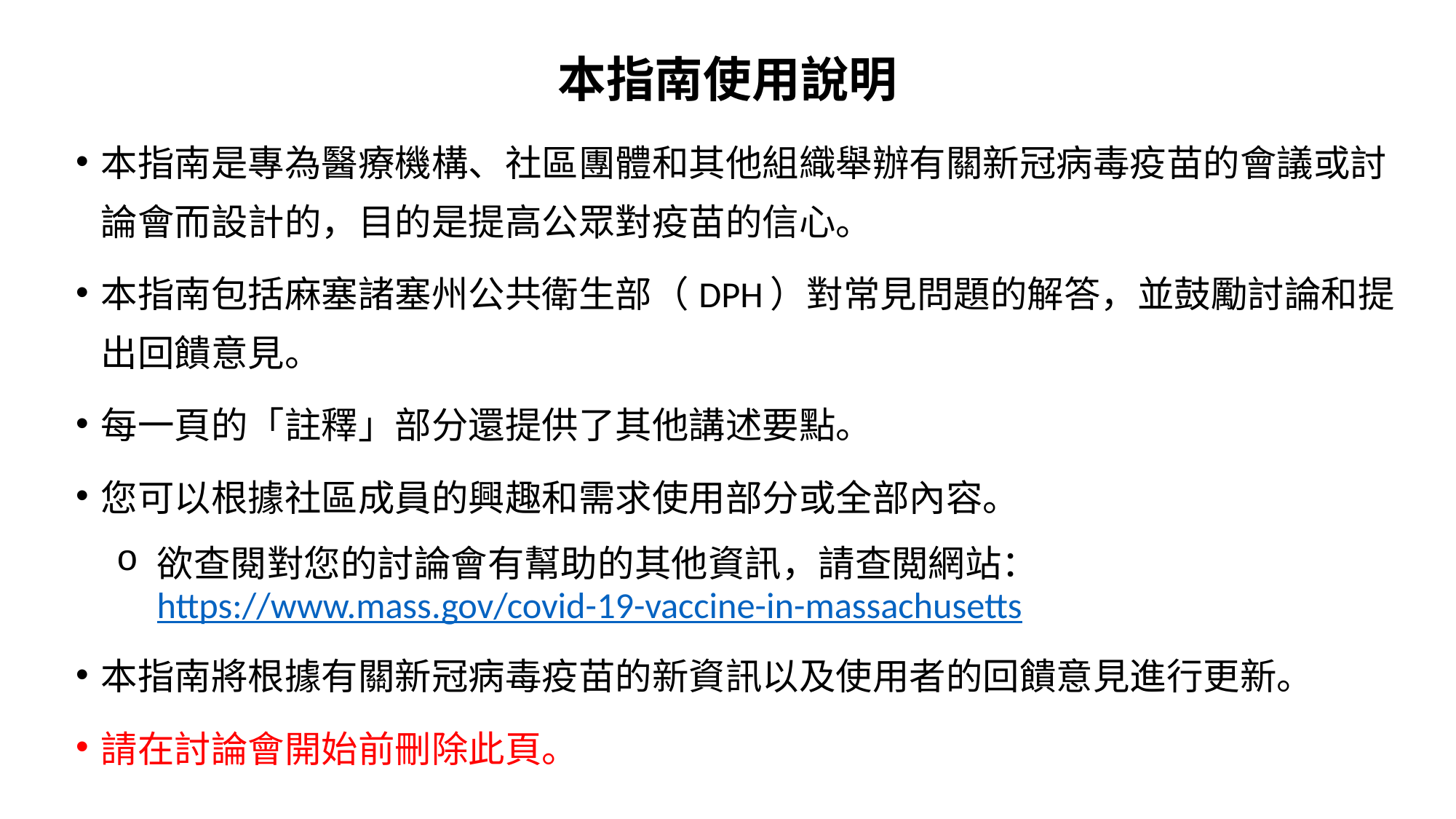

# 本指南使用說明
本指南是專為醫療機構、社區團體和其他組織舉辦有關新冠病毒疫苗的會議或討論會而設計的，目的是提高公眾對疫苗的信心。
本指南包括麻塞諸塞州公共衛生部（DPH）對常見問題的解答，並鼓勵討論和提出回饋意見。
每一頁的「註釋」部分還提供了其他講述要點。
您可以根據社區成員的興趣和需求使用部分或全部內容。
欲查閱對您的討論會有幫助的其他資訊，請查閲網站：https://www.mass.gov/covid-19-vaccine-in-massachusetts
本指南將根據有關新冠病毒疫苗的新資訊以及使用者的回饋意見進行更新。
請在討論會開始前刪除此頁。